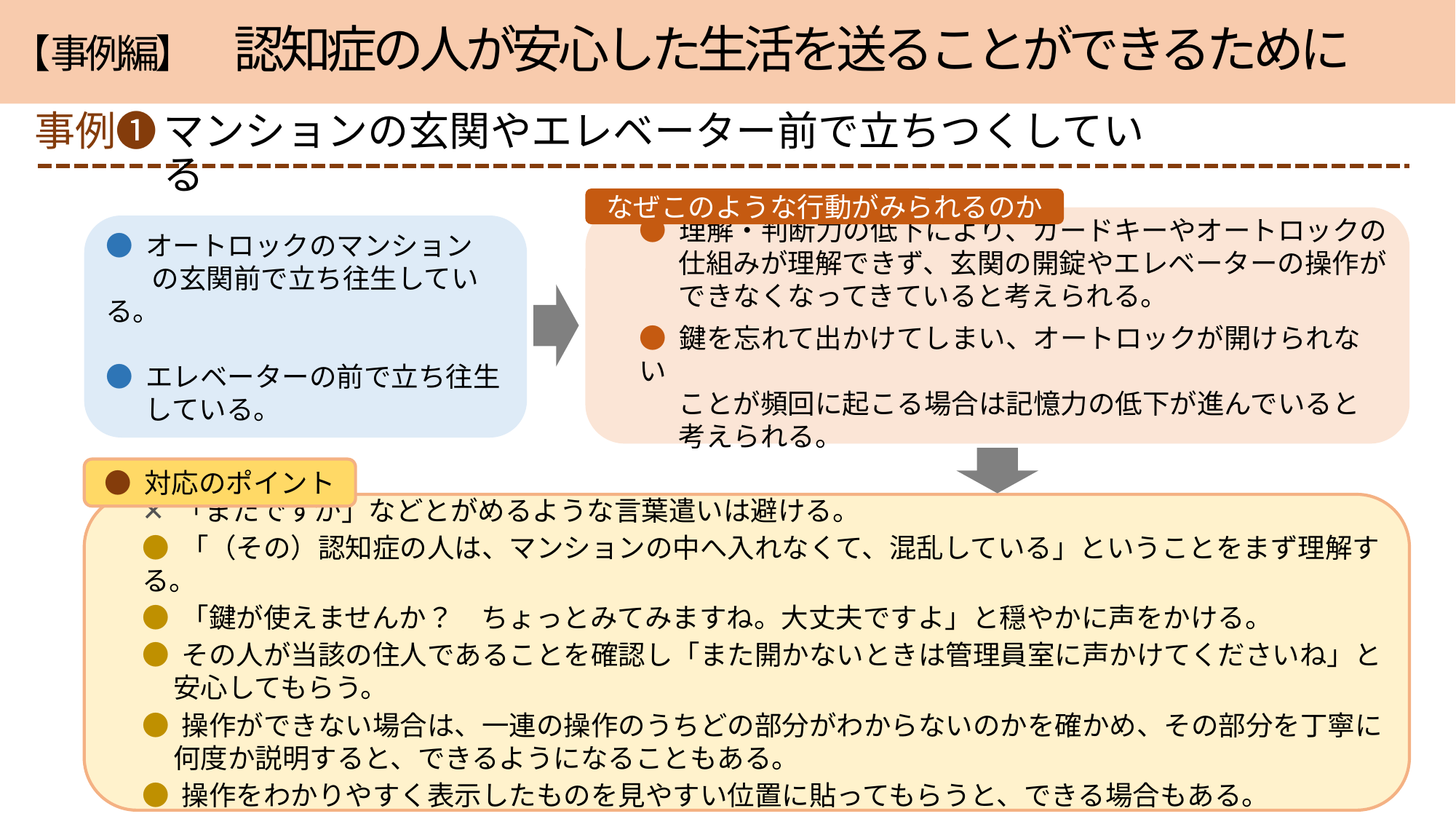

# 【事例編】　 認知症の人が安心した生活を送ることができるために
事例❶
マンションの玄関やエレベーター前で立ちつくしている
なぜこのような行動がみられるのか

● 理解・判断力の低下により、カードキーやオートロックの
　  仕組みが理解できず、玄関の開錠やエレベーターの操作が
　  できなくなってきていると考えられる。

● 鍵を忘れて出かけてしまい、オートロックが開けられない
　  ことが頻回に起こる場合は記憶力の低下が進んでいると
　  考えられる。
● オートロックのマンション
 　 の玄関前で立ち往生している。

● エレベーターの前で立ち往生
　  している。

● 対応のポイント
✕ 「またですか」などとがめるような言葉遣いは避ける。
● 「（その）認知症の人は、マンションの中へ入れなくて、混乱している」ということをまず理解する。
● 「鍵が使えませんか？　ちょっとみてみますね。大丈夫ですよ」と穏やかに声をかける。
● その人が当該の住人であることを確認し「また開かないときは管理員室に声かけてくださいね」と
    安心してもらう。
● 操作ができない場合は、一連の操作のうちどの部分がわからないのかを確かめ、その部分を丁寧に
    何度か説明すると、できるようになることもある。
● 操作をわかりやすく表示したものを見やすい位置に貼ってもらうと、できる場合もある。